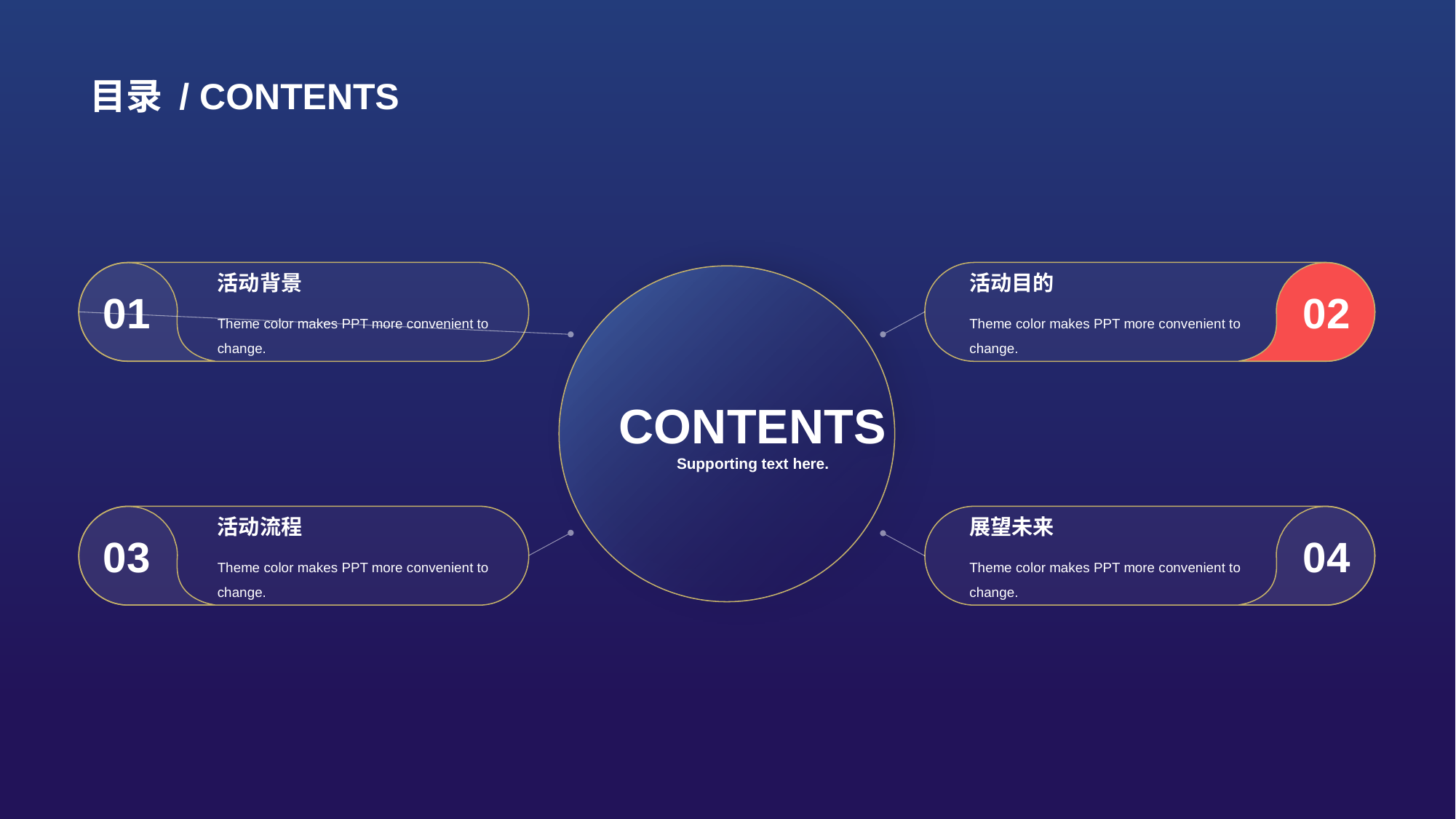

# 目录 / CONTENTS

活动背景
活动目的
Theme color makes PPT more convenient to
change.
CONTENTS
Supporting text here.
01
02
Theme color makes PPT more convenient to
change.

活动流程
展望未来
Theme color makes PPT more convenient to
change.
03
04
Theme color makes PPT more convenient to
change.